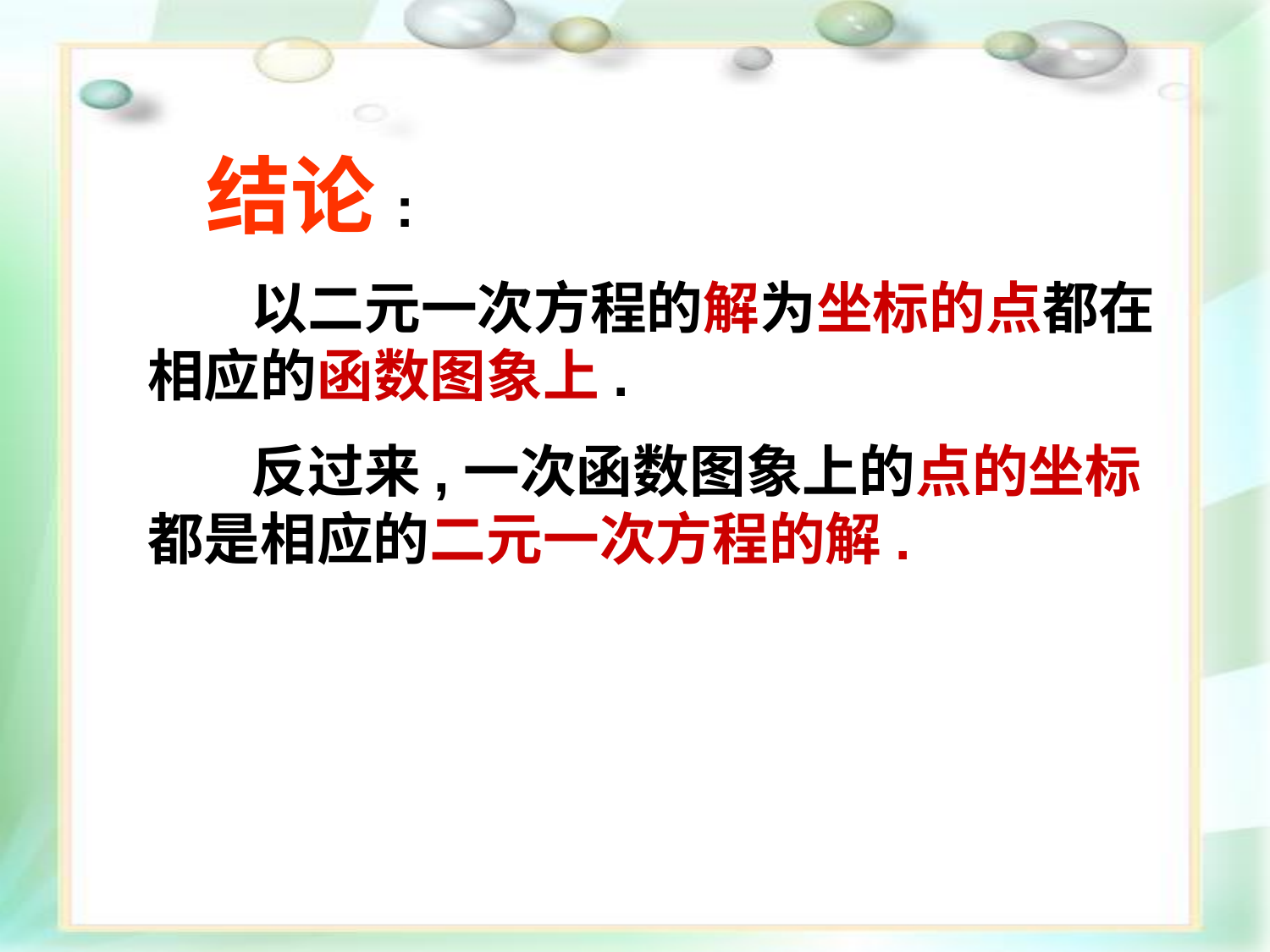

结论:
       以二元一次方程的解为坐标的点都在相应的函数图象上.
       反过来,一次函数图象上的点的坐标都是相应的二元一次方程的解.